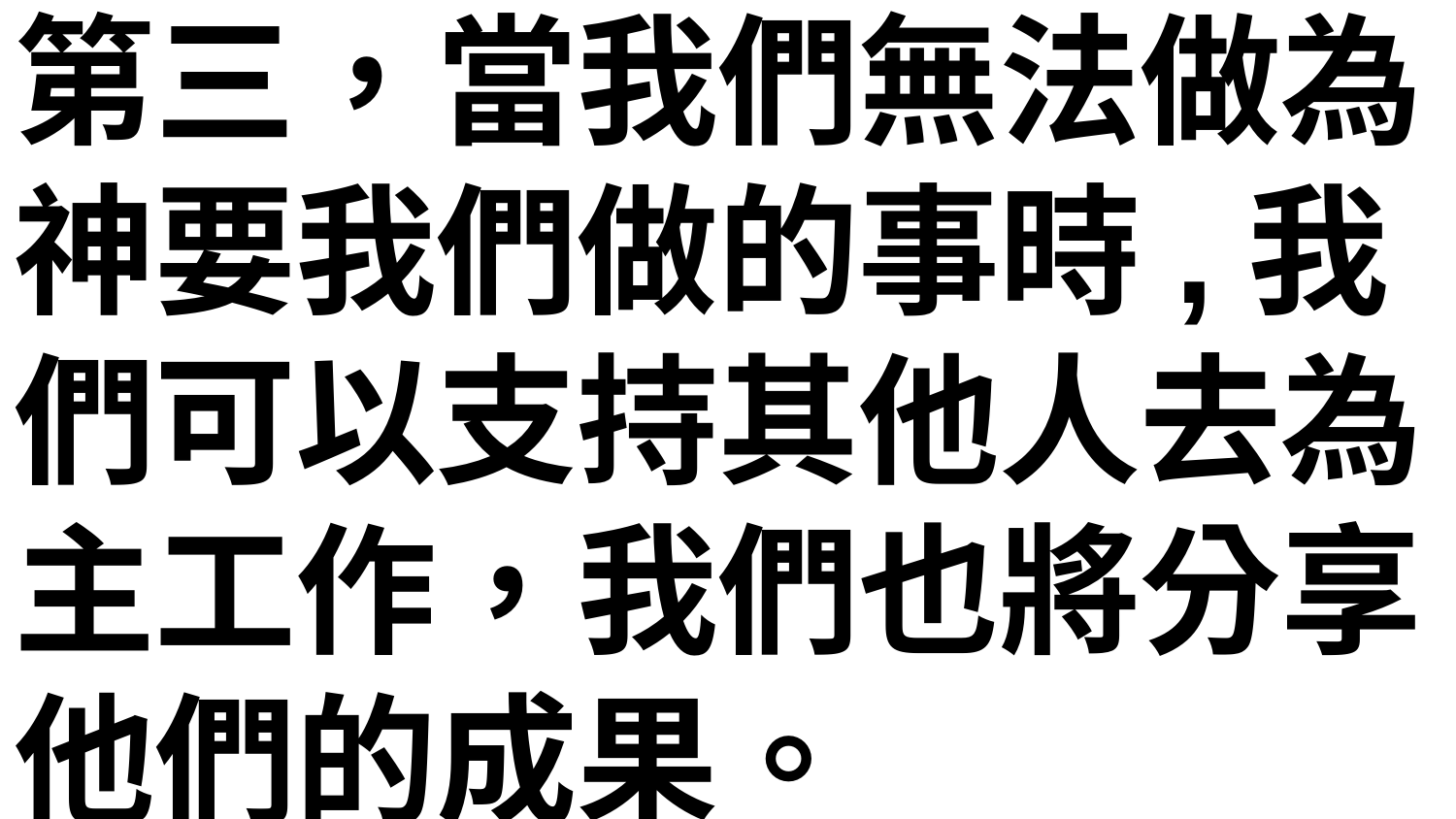

第三，當我們無法做為神要我們做的事時,我們可以支持其他人去為主工作，我們也將分享他們的成果。